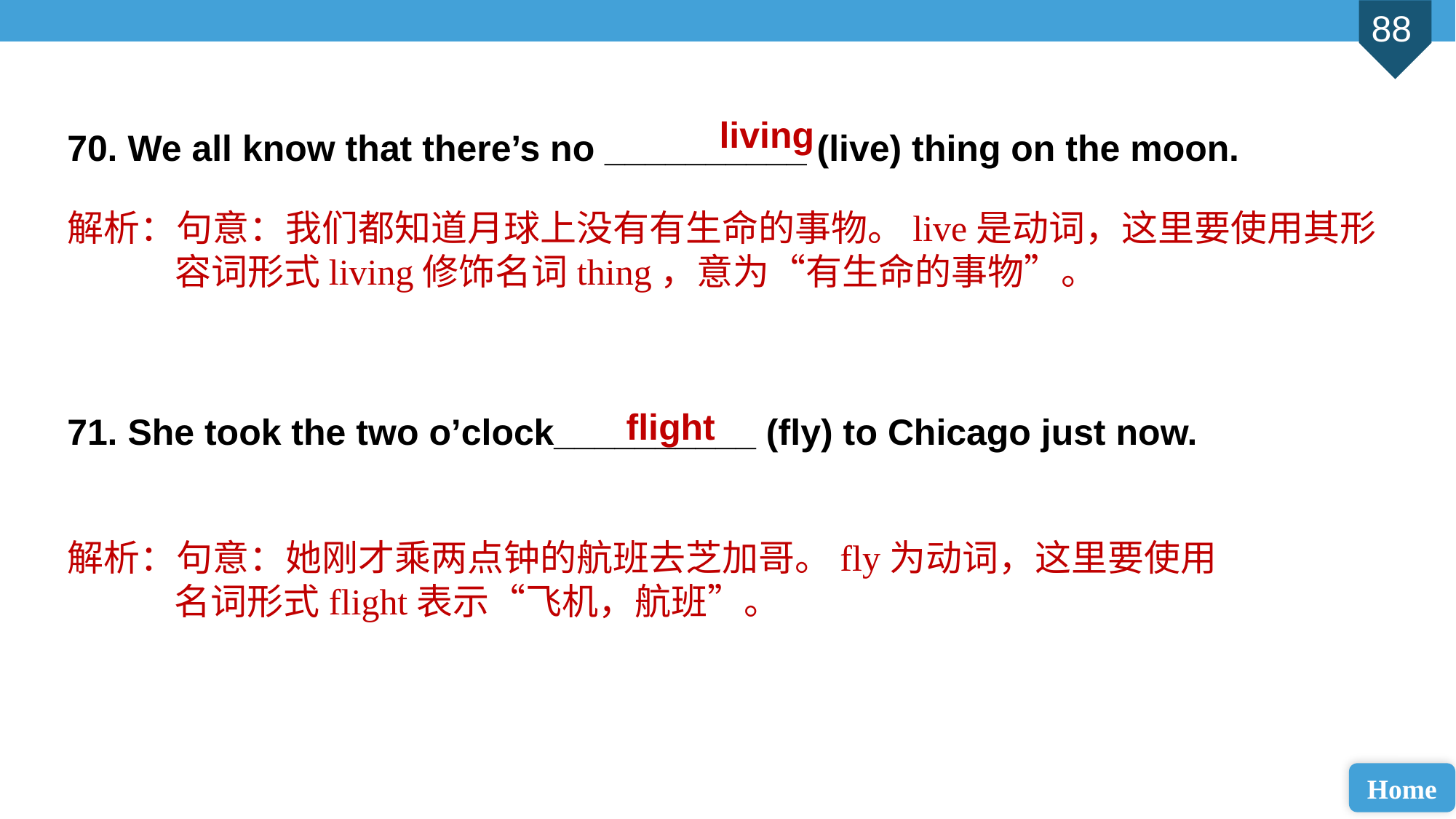

70. We all know that there’s no __________ (live) thing on the moon.

71. She took the two o’clock__________ (fly) to Chicago just now.
living
解析：句意：我们都知道月球上没有有生命的事物。live是动词，这里要使用其形容词形式living修饰名词thing，意为“有生命的事物”。
flight
解析：句意：她刚才乘两点钟的航班去芝加哥。fly为动词，这里要使用名词形式flight表示“飞机，航班”。